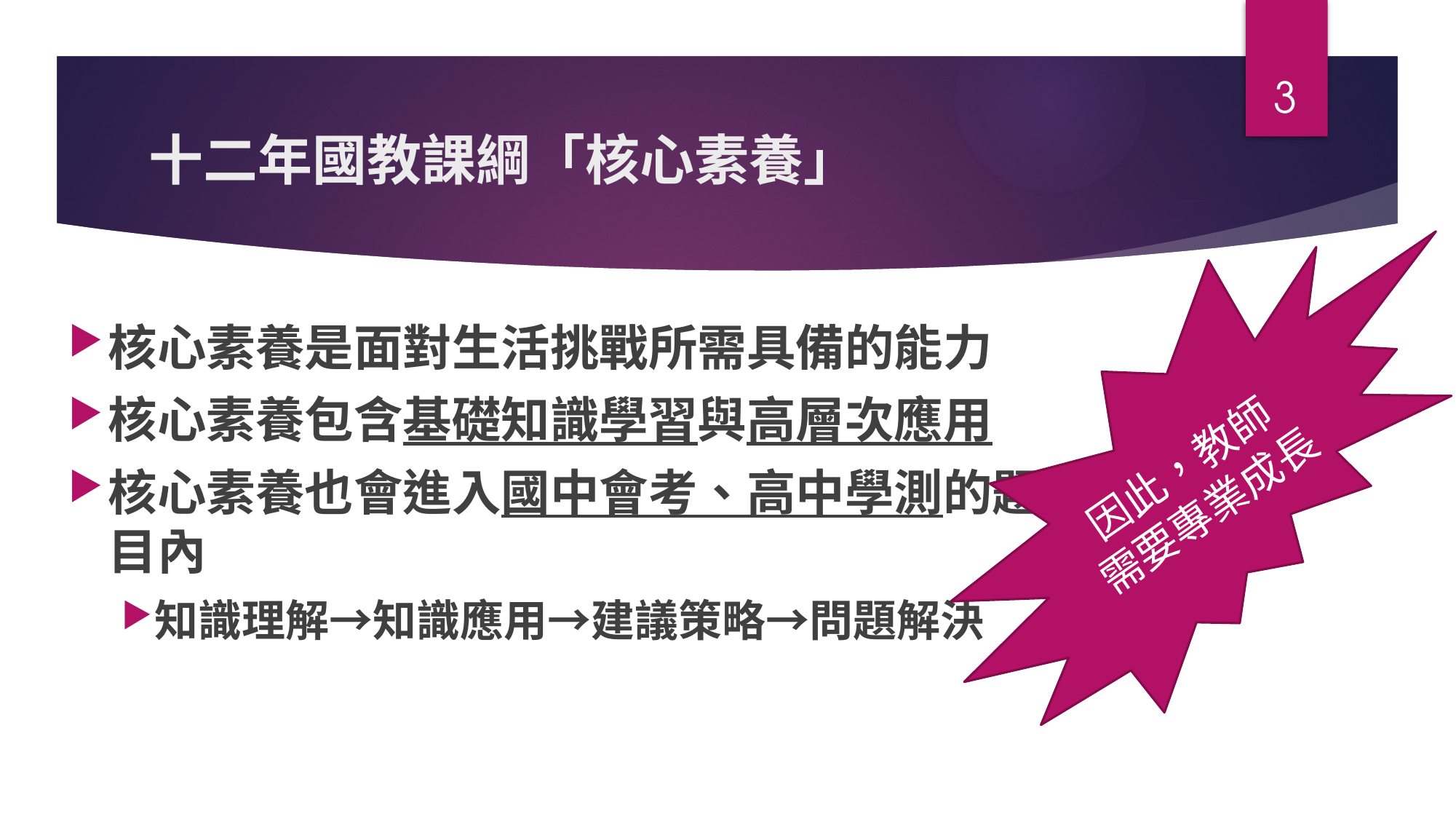

3
# 十二年國教課綱「核心素養」
因此，教師
需要專業成長
核心素養是面對生活挑戰所需具備的能力
核心素養包含基礎知識學習與高層次應用
核心素養也會進入國中會考、高中學測的題目內
知識理解→知識應用→建議策略→問題解決